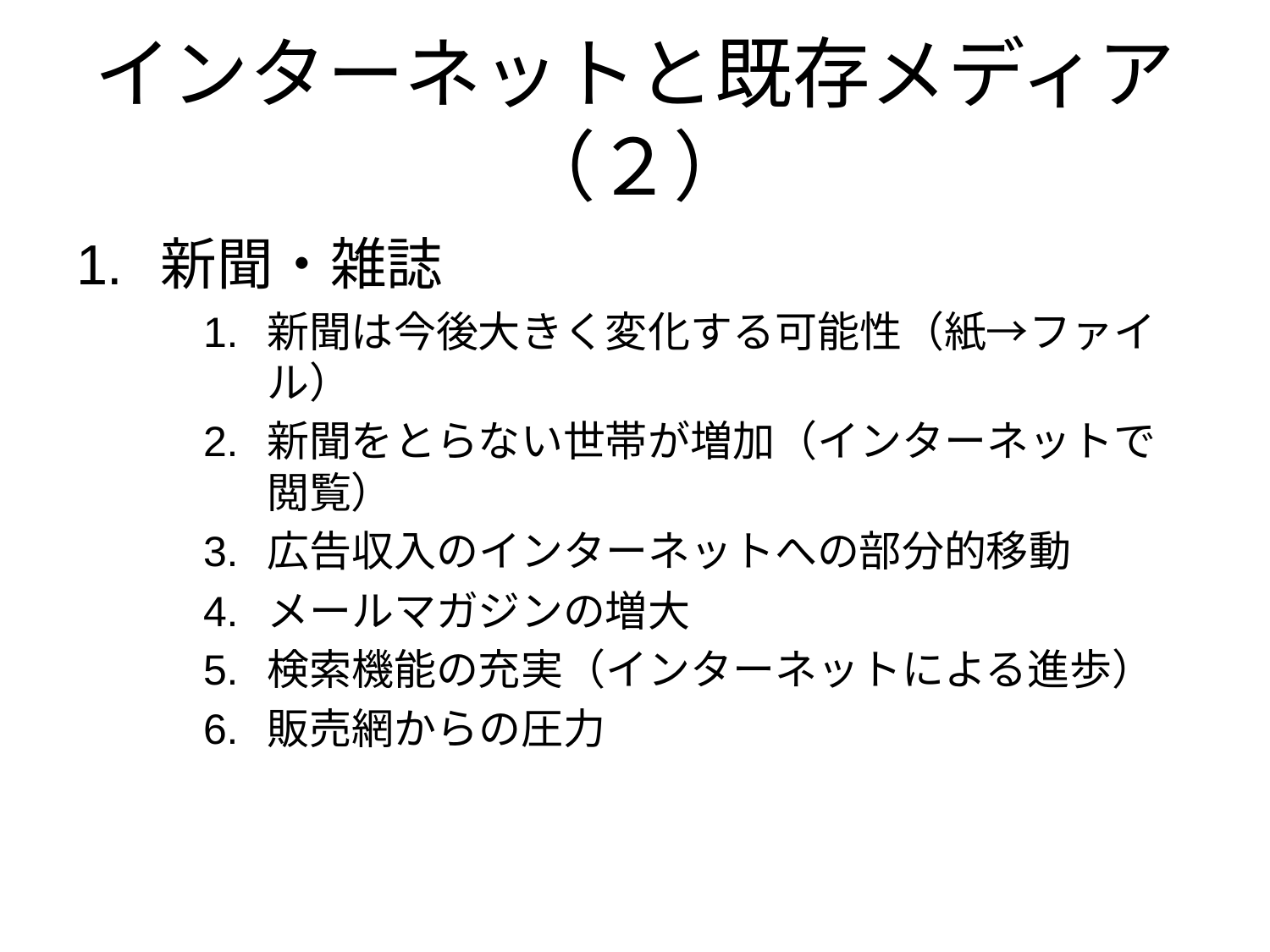

# インターネットと既存メディア（２）
新聞・雑誌
新聞は今後大きく変化する可能性（紙→ファイル）
新聞をとらない世帯が増加（インターネットで閲覧）
広告収入のインターネットへの部分的移動
メールマガジンの増大
検索機能の充実（インターネットによる進歩）
販売網からの圧力